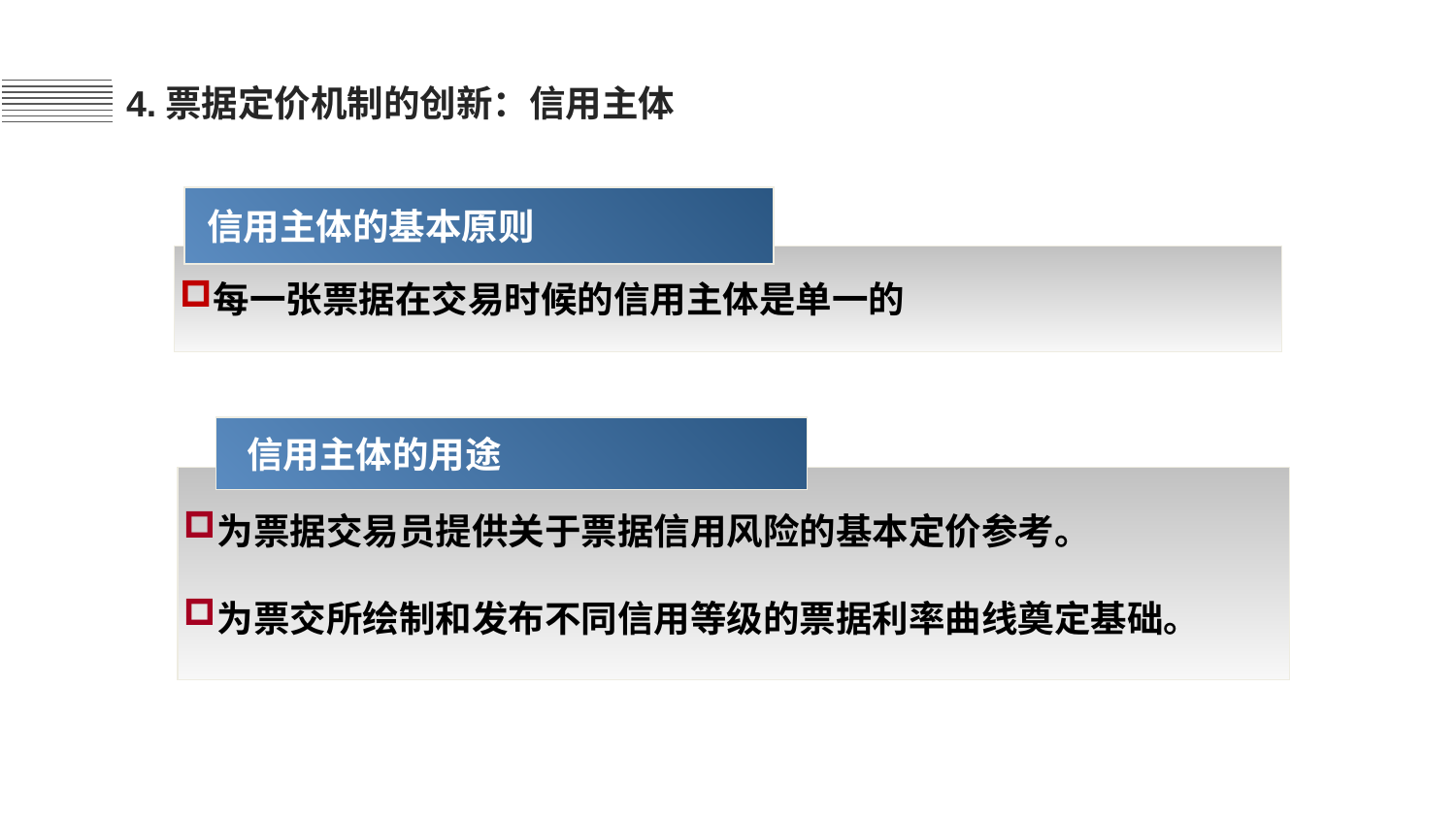

4.票据定价机制的创新：信用主体
 信用主体的基本原则

每一张票据在交易时候的信用主体是单一的

  信用主体的用途
为票据交易员提供关于票据信用风险的基本定价参考。

为票交所绘制和发布不同信用等级的票据利率曲线奠定基础。